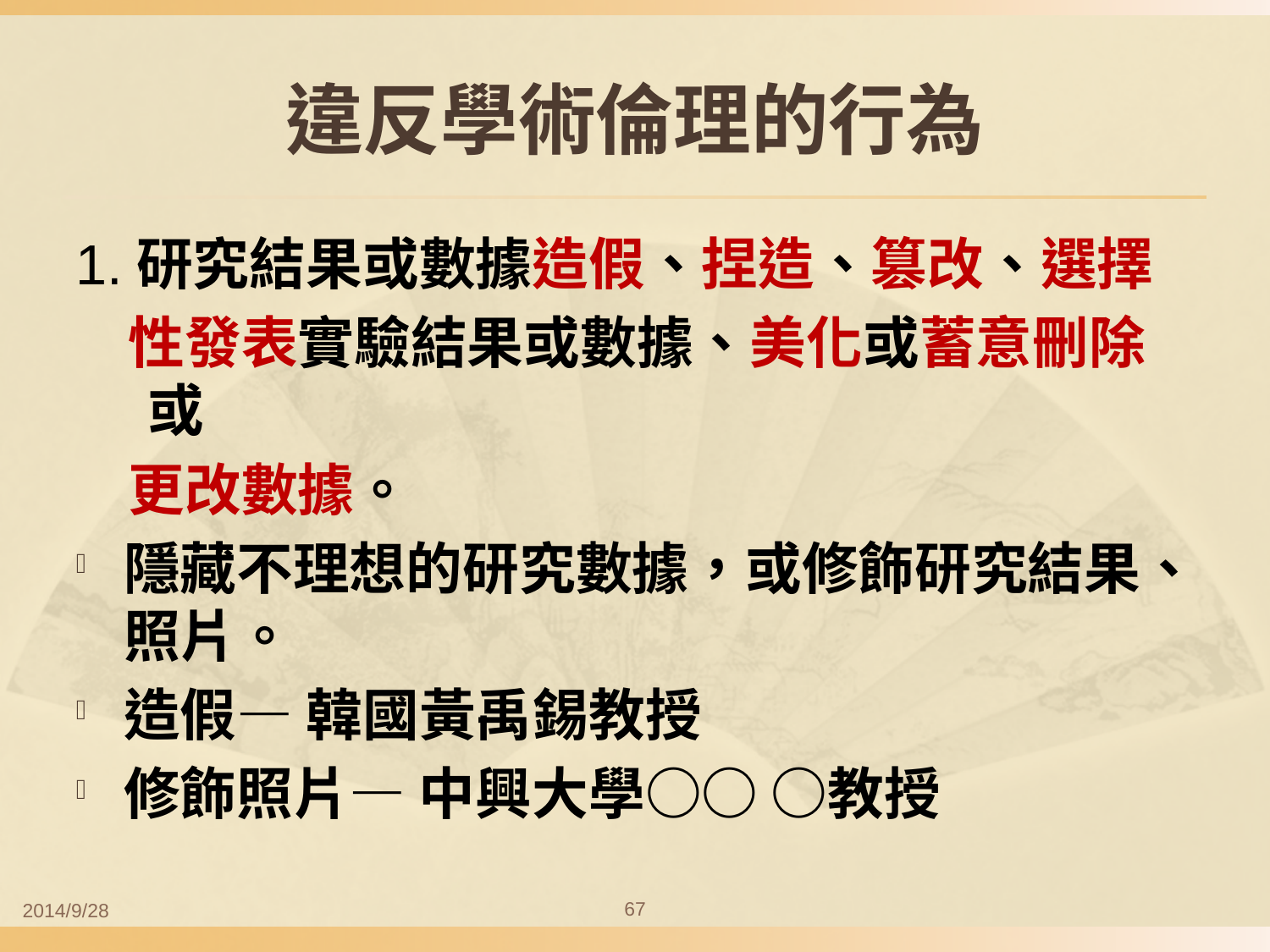

# 違反學術倫理的行為
1.研究結果或數據造假、捏造、篡改、選擇
   性發表實驗結果或數據、美化或蓄意刪除或
   更改數據。
隱藏不理想的研究數據，或修飾研究結果、照片。
造假— 韓國黃禹錫教授
修飾照片— 中興大學○○ ○教授
2014/9/28
67